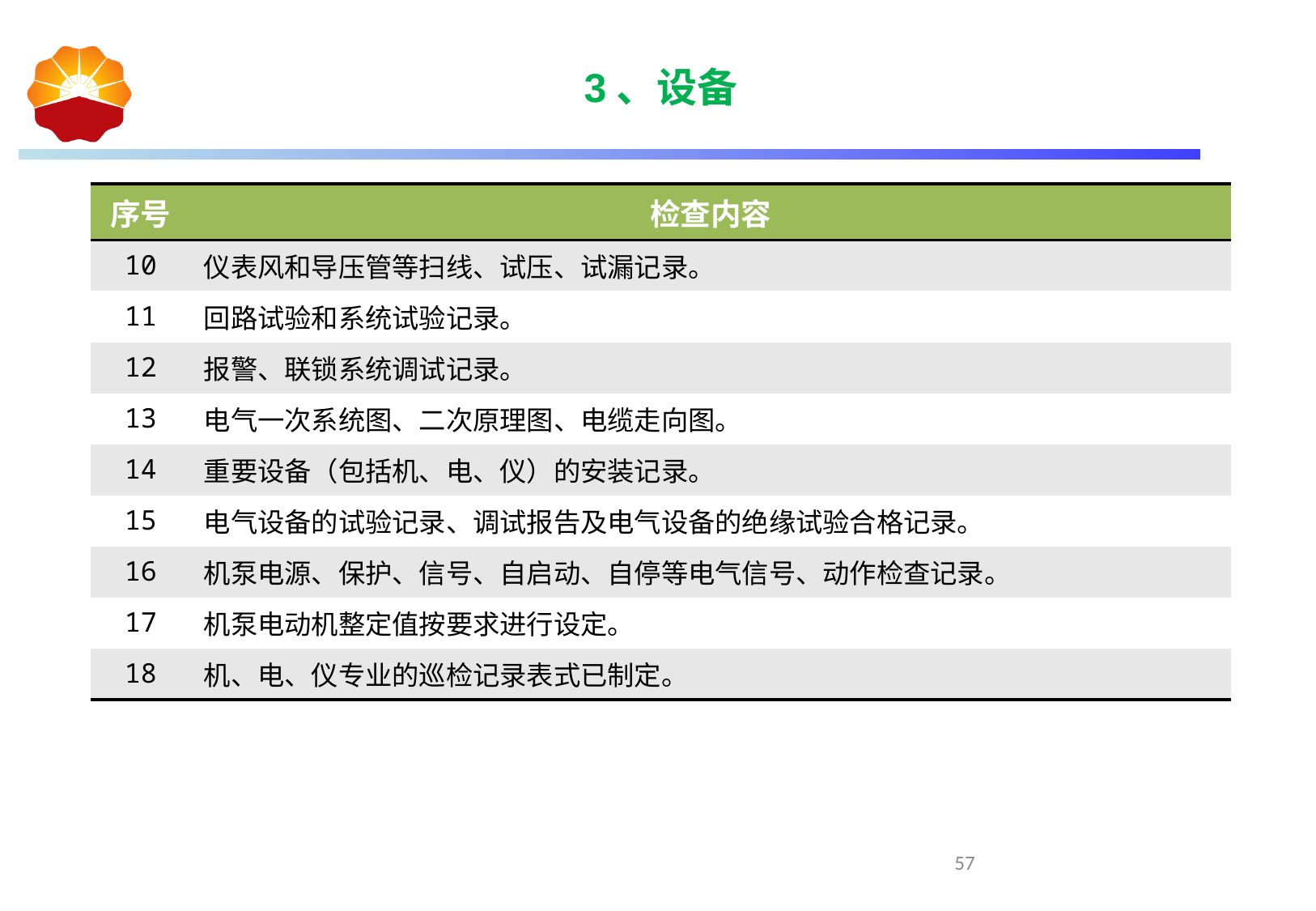

3、设备
| 序号 | 检查内容 |
| --- | --- |
| 10 | 仪表风和导压管等扫线、试压、试漏记录。 |
| 11 | 回路试验和系统试验记录。 |
| 12 | 报警、联锁系统调试记录。 |
| 13 | 电气一次系统图、二次原理图、电缆走向图。 |
| 14 | 重要设备（包括机、电、仪）的安装记录。 |
| 15 | 电气设备的试验记录、调试报告及电气设备的绝缘试验合格记录。 |
| 16 | 机泵电源、保护、信号、自启动、自停等电气信号、动作检查记录。 |
| 17 | 机泵电动机整定值按要求进行设定。 |
| 18 | 机、电、仪专业的巡检记录表式已制定。 |
57